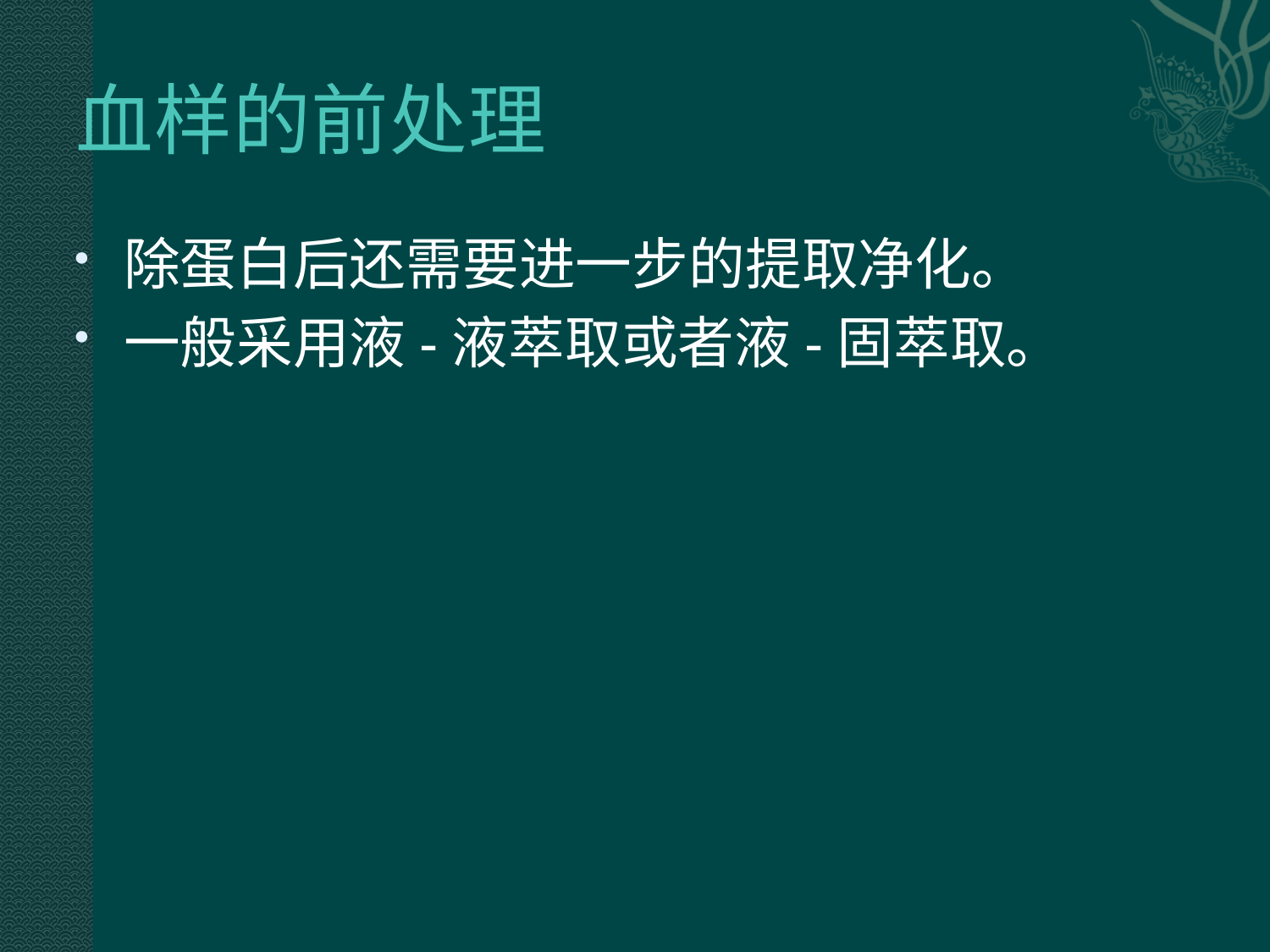

# 血样的前处理
除蛋白后还需要进一步的提取净化。
一般采用液-液萃取或者液-固萃取。